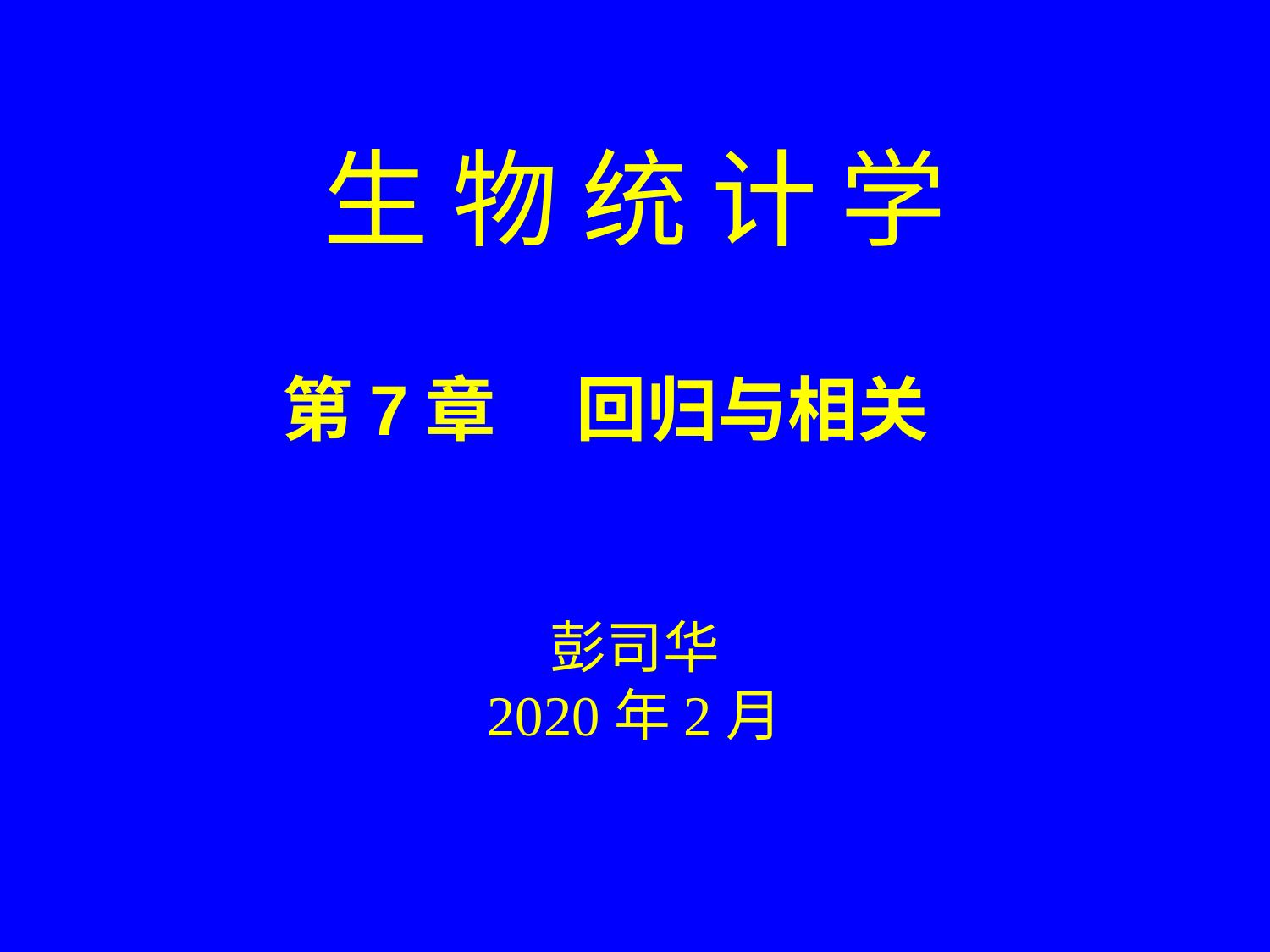

生 物 统 计 学
# 第7章     回归与相关

彭司华
2020年2月